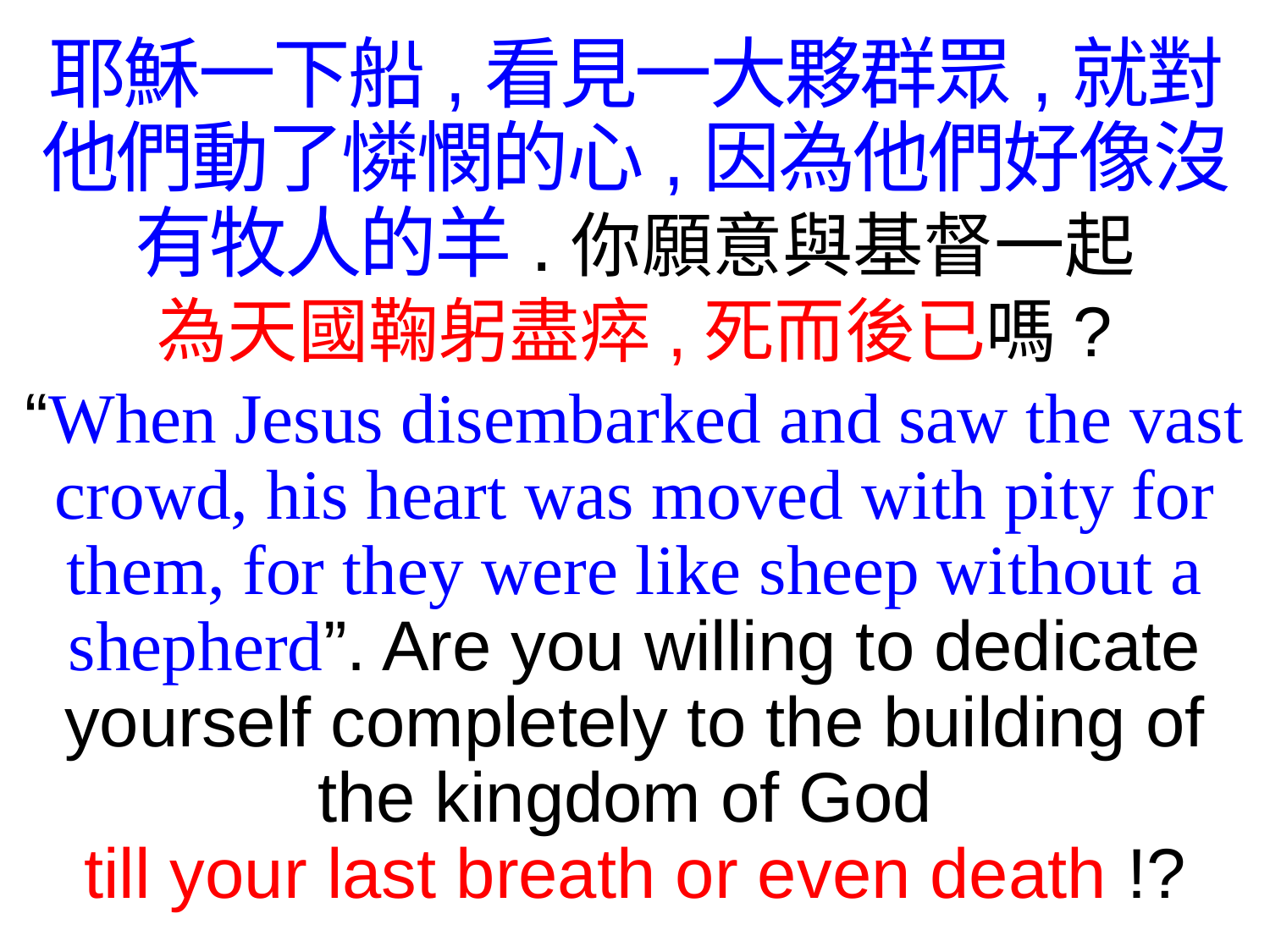

耶穌一下船,看見一大夥群眾,就對他們動了憐憫的心,因為他們好像沒有牧人的羊.你願意與基督一起
為天國鞠躬盡瘁,死而後已嗎?
“When Jesus disembarked and saw the vast crowd, his heart was moved with pity for them, for they were like sheep without a shepherd”. Are you willing to dedicate yourself completely to the building of the kingdom of God
till your last breath or even death !?